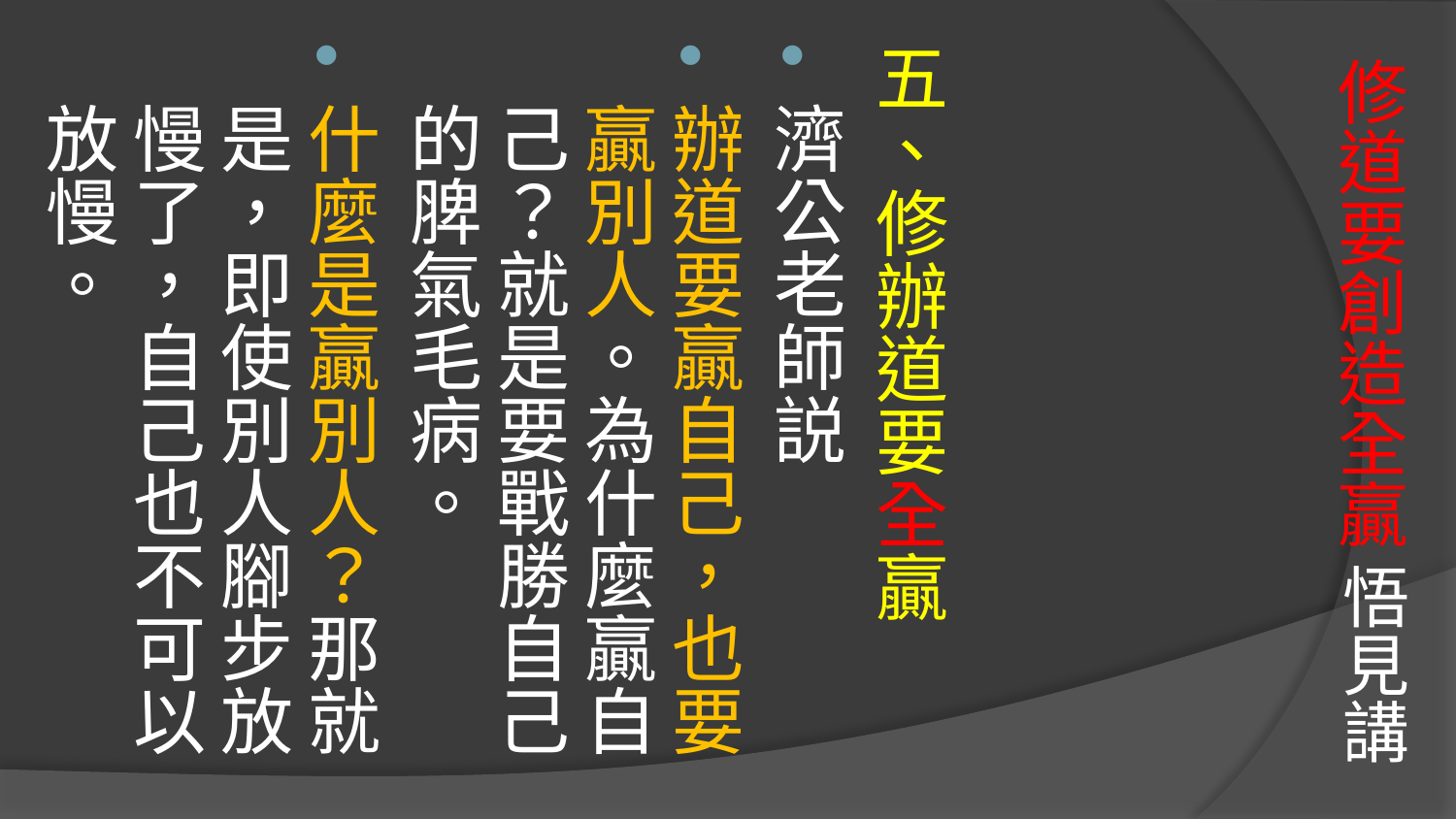

五、修辦道要全贏
濟公老師説
辦道要贏自己，也要贏別人。為什麼贏自己？就是要戰勝自己的脾氣毛病。
什麼是贏別人？那就是，即使別人腳步放慢了，自己也不可以放慢。
# 修道要創造全贏 悟見講